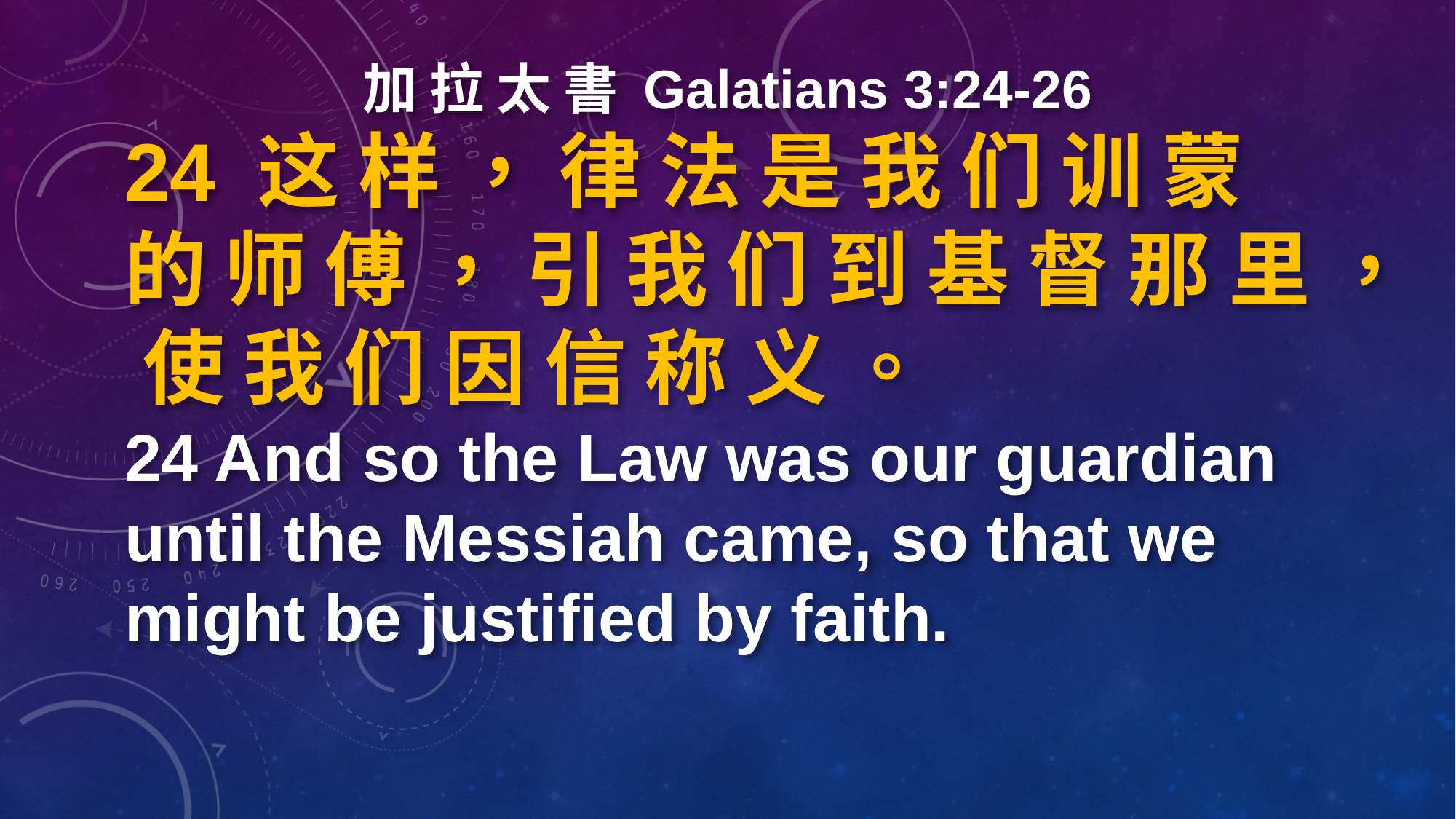

加 拉 太 書 Galatians 3:24-26
24 这 样 ， 律 法 是 我 们 训 蒙 的 师 傅 ， 引 我 们 到 基 督 那 里 ， 使 我 们 因 信 称 义 。
24 And so the Law was our guardian until the Messiah came, so that we might be justified by faith.